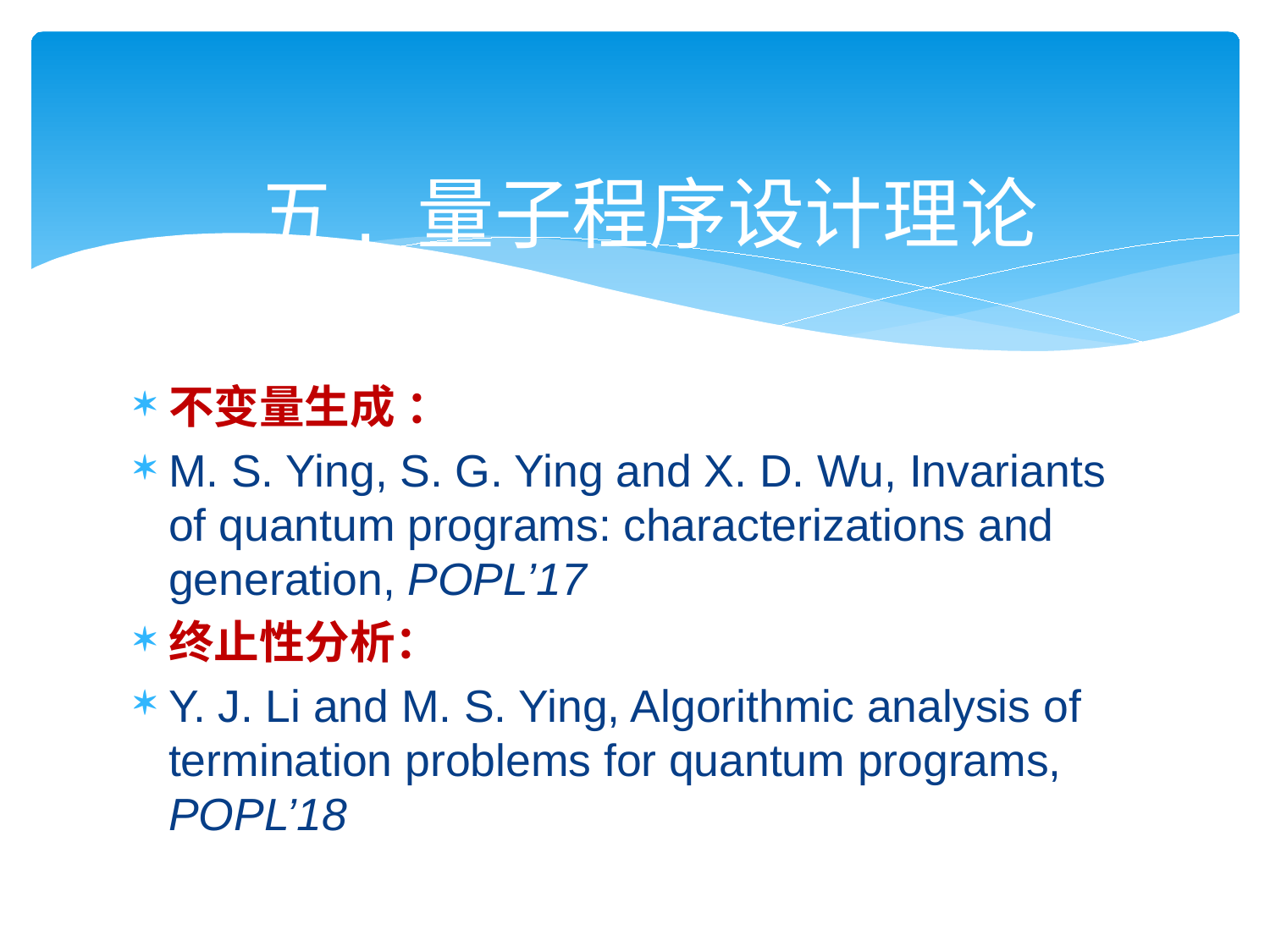

# 五. 量子程序设计理论
不变量生成 ：
M. S. Ying, S. G. Ying and X. D. Wu, Invariants of quantum programs: characterizations and generation, POPL’17
终止性分析：
Y. J. Li and M. S. Ying, Algorithmic analysis of termination problems for quantum programs, POPL’18